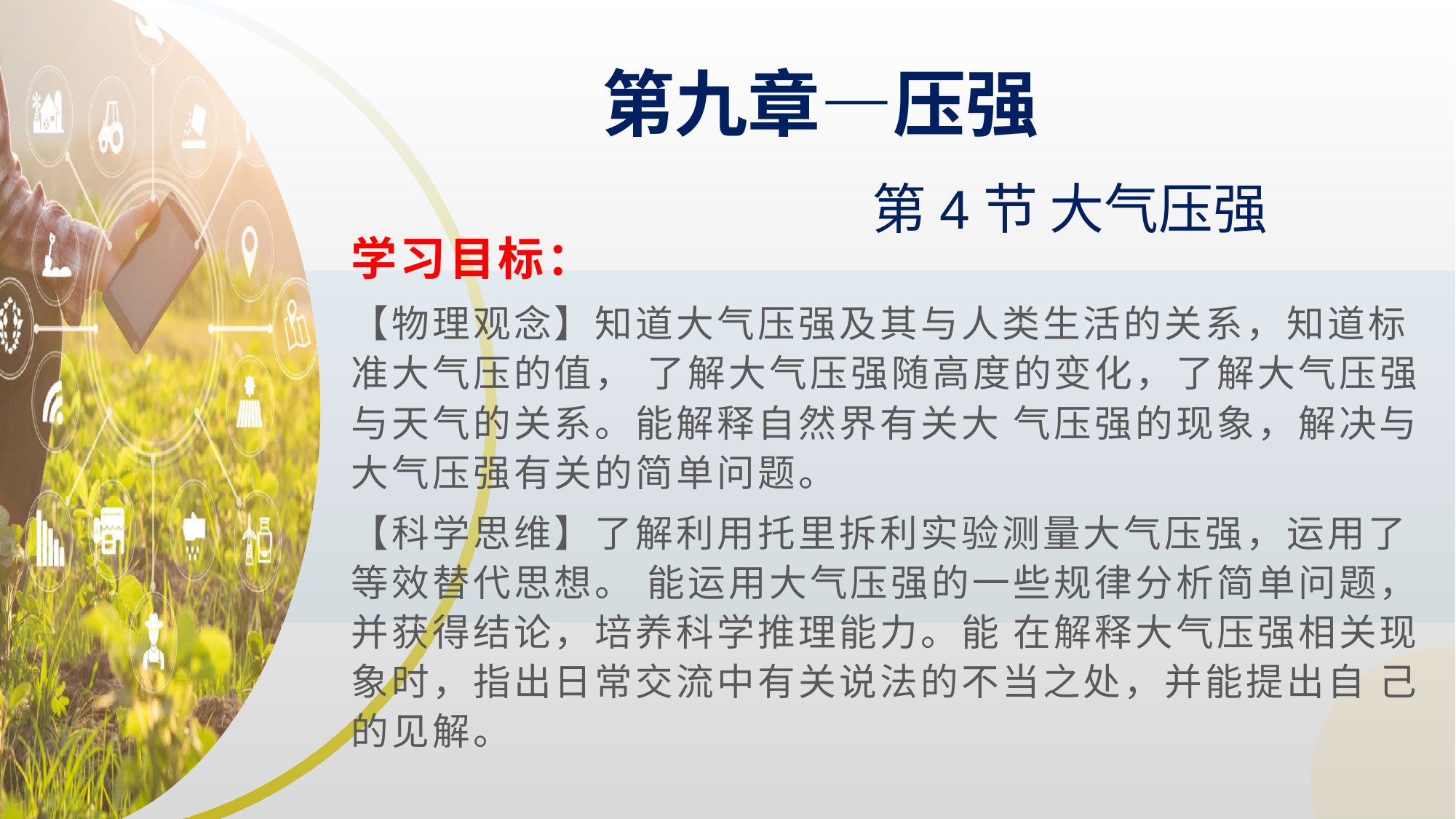

第九章—压强
第4节 大气压强

学习目标：
【物理观念】知道大气压强及其与人类生活的关系，知道标准大气压的值， 了解大气压强随高度的变化，了解大气压强与天气的关系。能解释自然界有关大 气压强的现象，解决与大气压强有关的简单问题。
【科学思维】了解利用托里拆利实验测量大气压强，运用了等效替代思想。 能运用大气压强的一些规律分析简单问题，并获得结论，培养科学推理能力。能 在解释大气压强相关现象时，指出日常交流中有关说法的不当之处，并能提出自 己的见解。